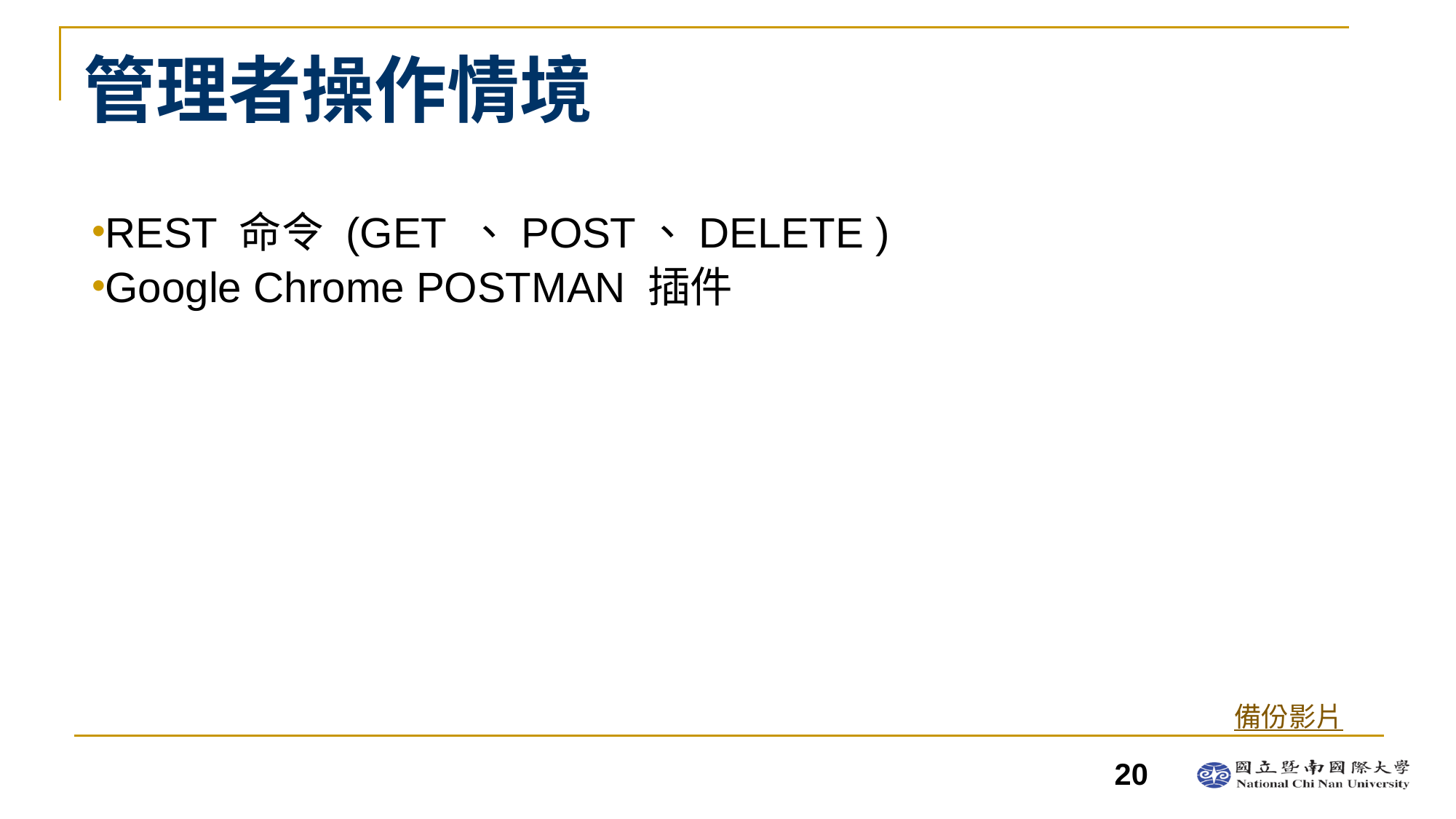

# 管理者操作情境
REST 命令 (GET 、POST、DELETE )
Google Chrome POSTMAN 插件

備份影片